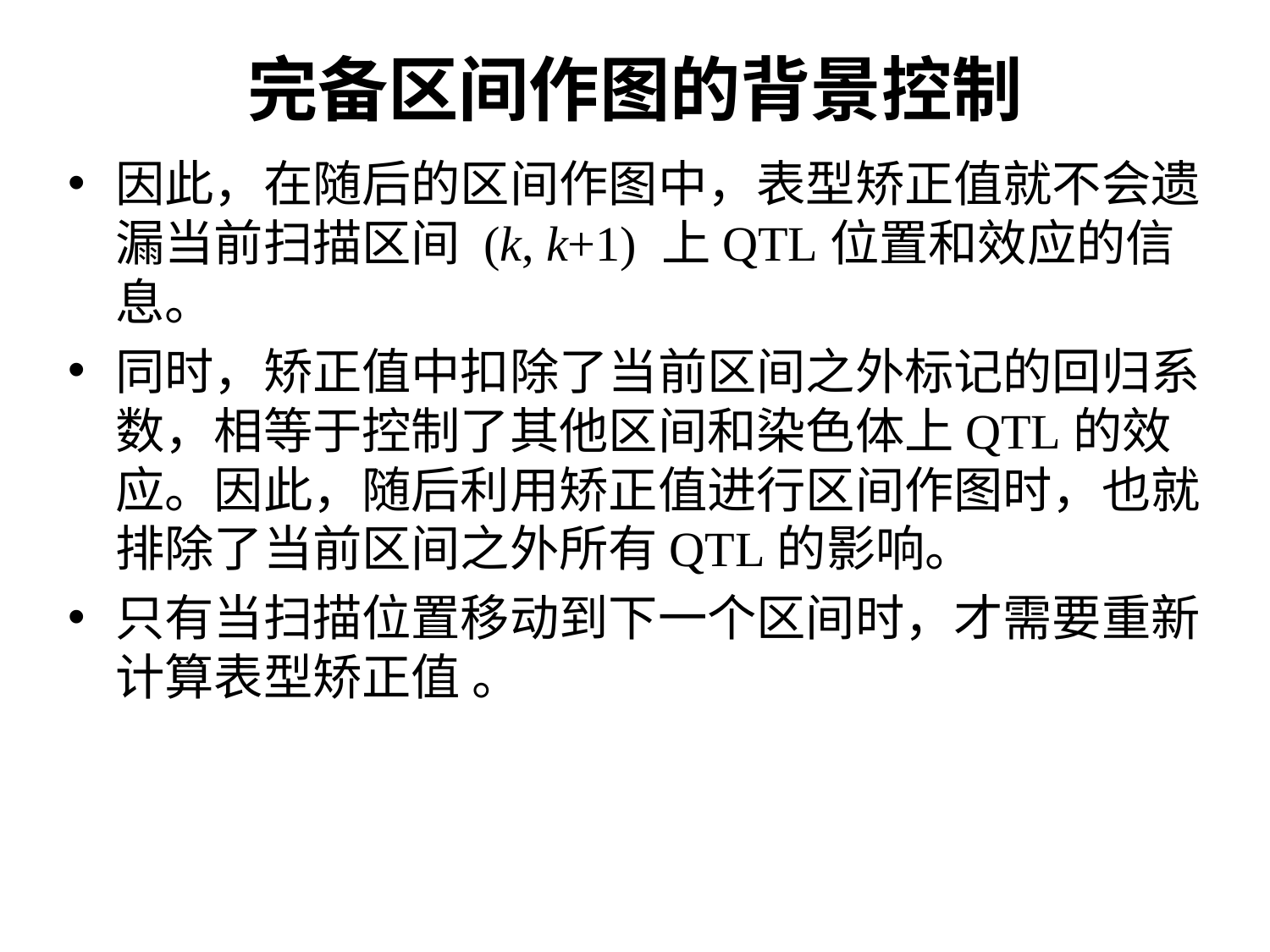

# 完备区间作图的背景控制
因此，在随后的区间作图中，表型矫正值就不会遗漏当前扫描区间 (k, k+1) 上QTL位置和效应的信息。
同时，矫正值中扣除了当前区间之外标记的回归系数，相等于控制了其他区间和染色体上QTL的效应。因此，随后利用矫正值进行区间作图时，也就排除了当前区间之外所有QTL的影响。
只有当扫描位置移动到下一个区间时，才需要重新计算表型矫正值 。